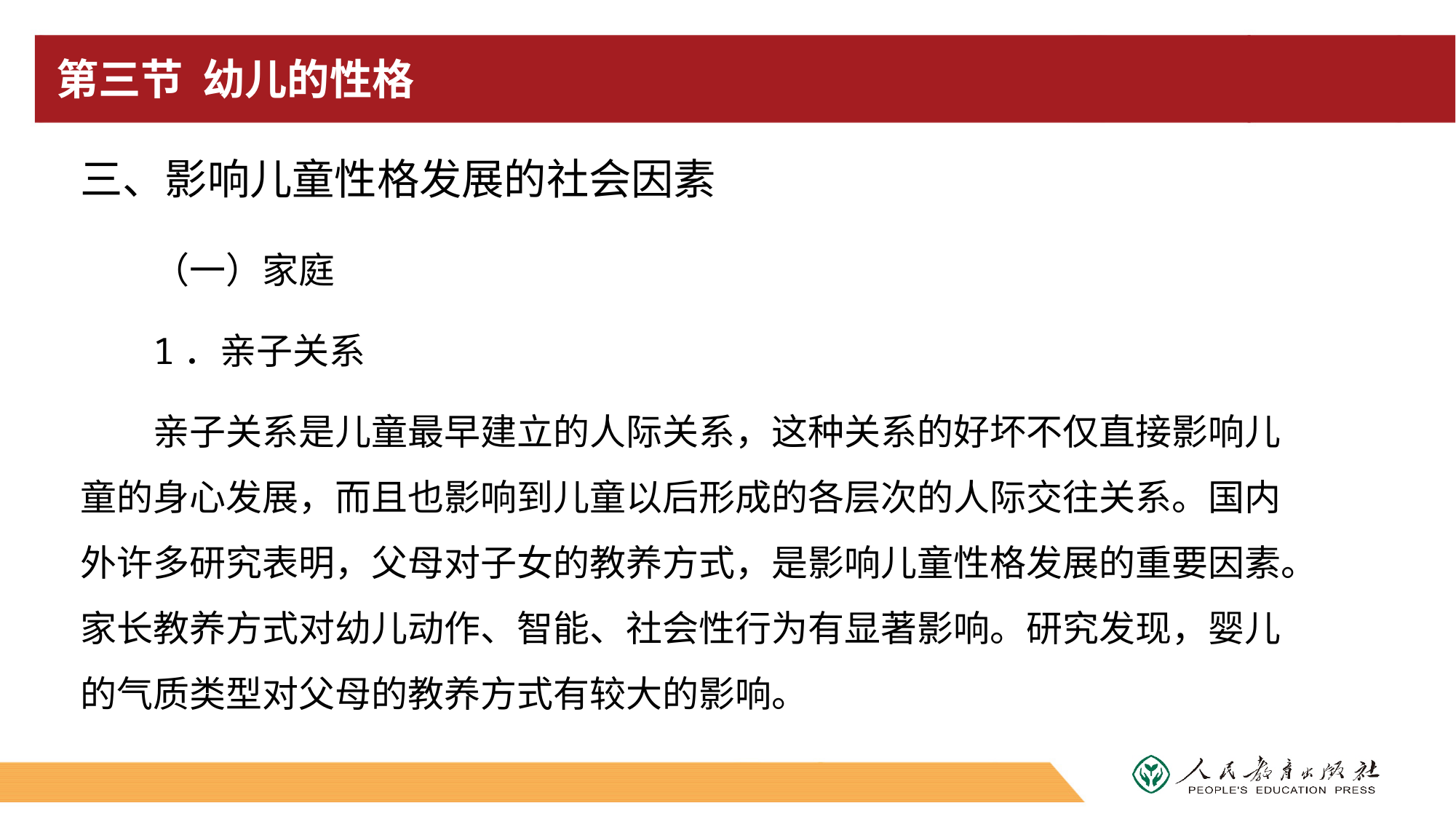

# 第三节  幼儿的性格
三、影响儿童性格发展的社会因素
（一）家庭
1．亲子关系
亲子关系是儿童最早建立的人际关系，这种关系的好坏不仅直接影响儿童的身心发展，而且也影响到儿童以后形成的各层次的人际交往关系。国内外许多研究表明，父母对子女的教养方式，是影响儿童性格发展的重要因素。家长教养方式对幼儿动作、智能、社会性行为有显著影响。研究发现，婴儿的气质类型对父母的教养方式有较大的影响。